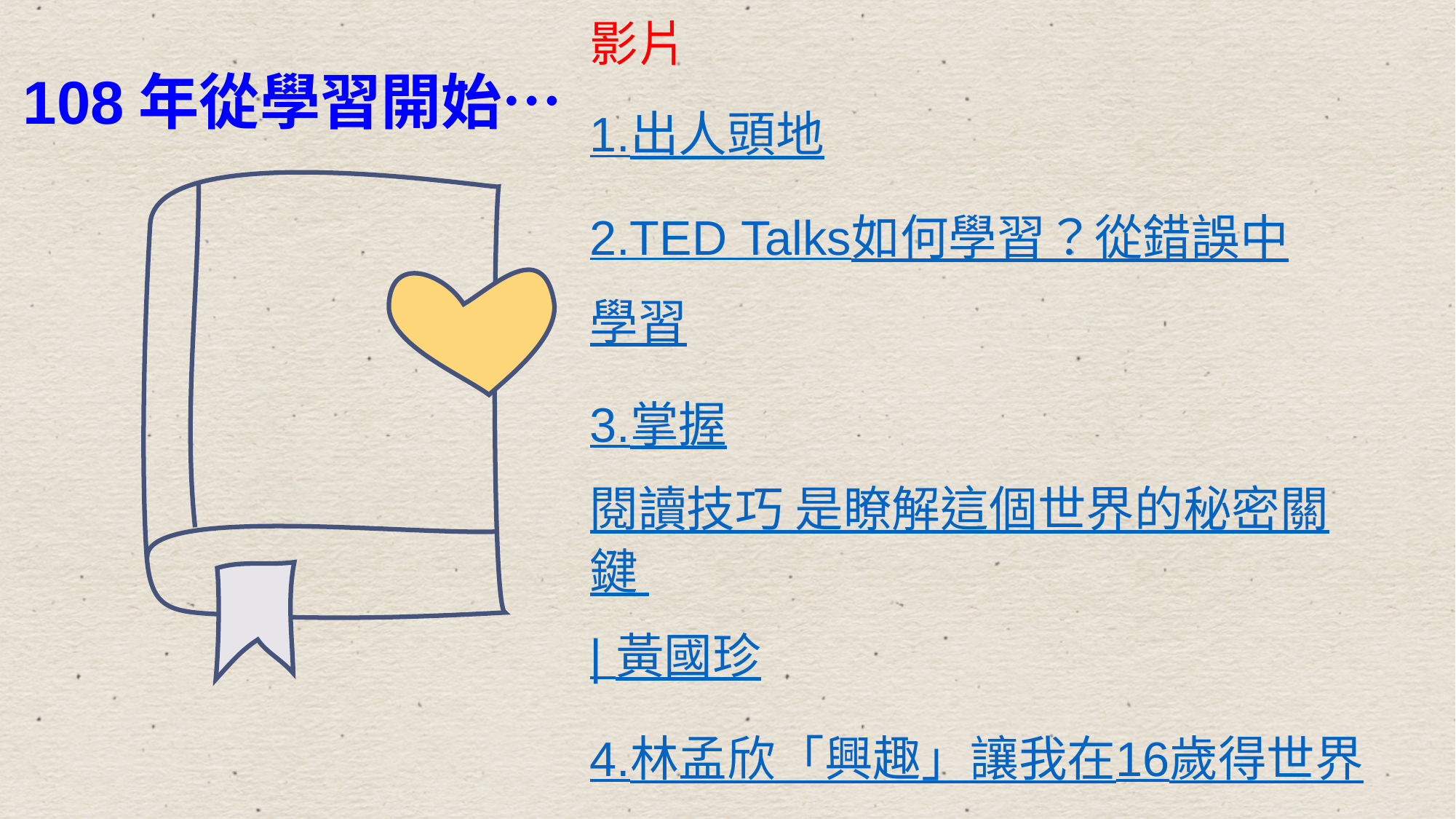

108年從學習開始…
影片
1.出人頭地
2.TED Talks如何學習？從錯誤中學習
3.掌握閱讀技巧 是瞭解這個世界的秘密關鍵 | 黃國珍
4.林孟欣「興趣」讓我在16歲得世界冠軍